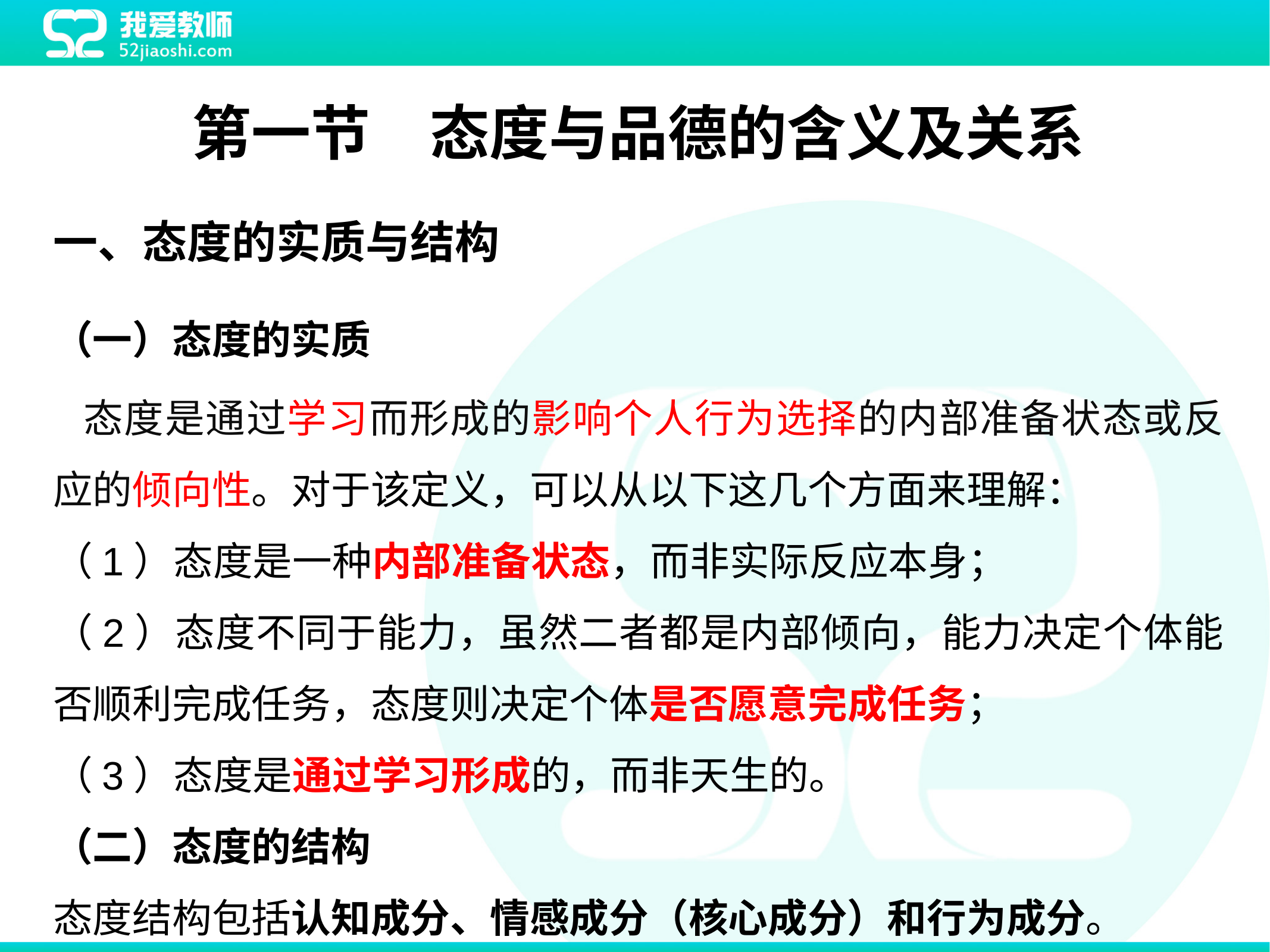

第一节　态度与品德的含义及关系
一、态度的实质与结构
（一）态度的实质
  态度是通过学习而形成的影响个人行为选择的内部准备状态或反应的倾向性。对于该定义，可以从以下这几个方面来理解：
（1）态度是一种内部准备状态，而非实际反应本身；
（2）态度不同于能力，虽然二者都是内部倾向，能力决定个体能否顺利完成任务，态度则决定个体是否愿意完成任务；
（3）态度是通过学习形成的，而非天生的。
（二）态度的结构
态度结构包括认知成分、情感成分（核心成分）和行为成分。